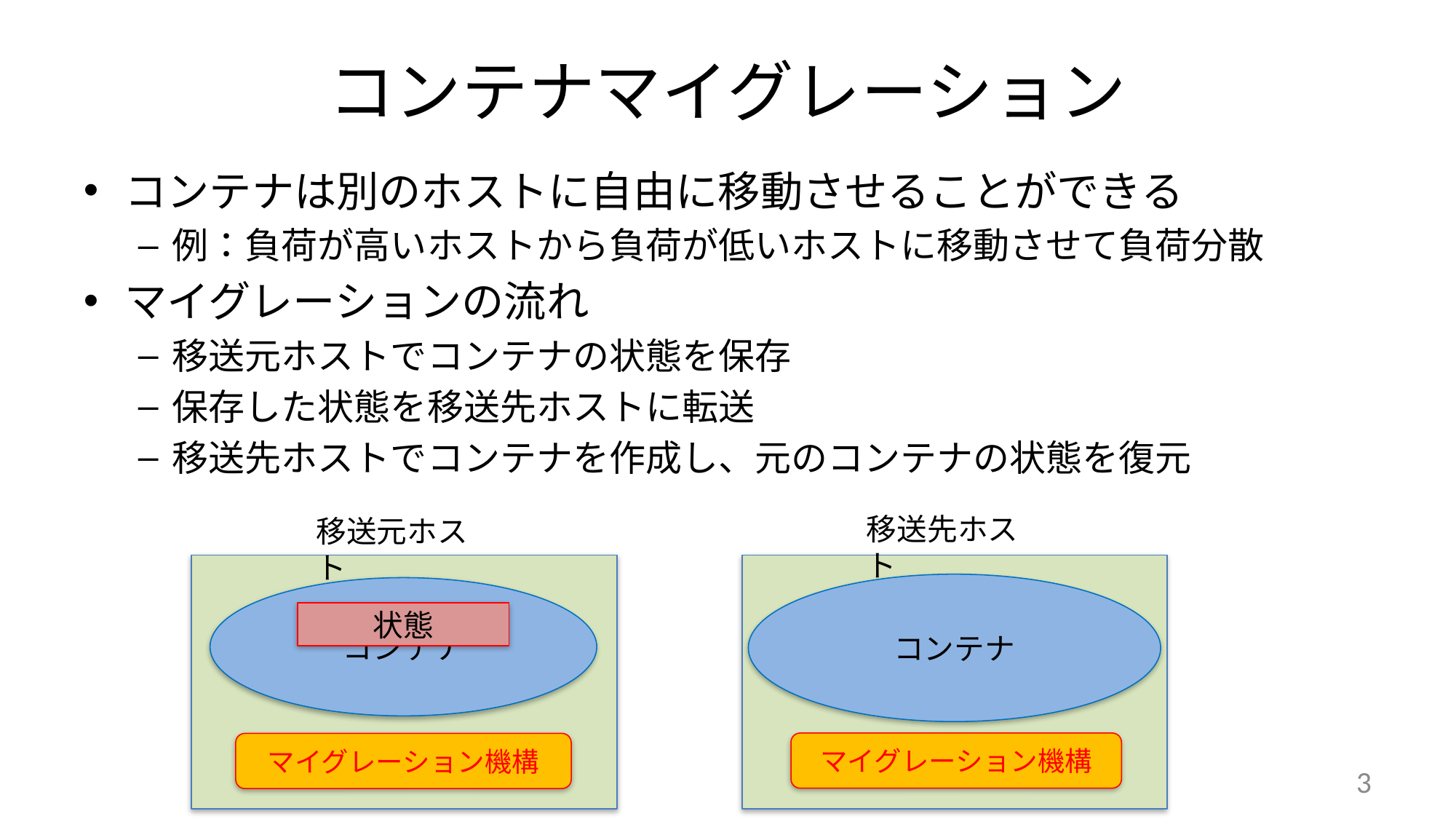

# コンテナマイグレーション
コンテナは別のホストに自由に移動させることができる
例：負荷が高いホストから負荷が低いホストに移動させて負荷分散
マイグレーションの流れ
移送元ホストでコンテナの状態を保存
保存した状態を移送先ホストに転送
移送先ホストでコンテナを作成し、元のコンテナの状態を復元
移送先ホスト
移送元ホスト

コンテナ
コンテナ
状態
マイグレーション機構
マイグレーション機構
3